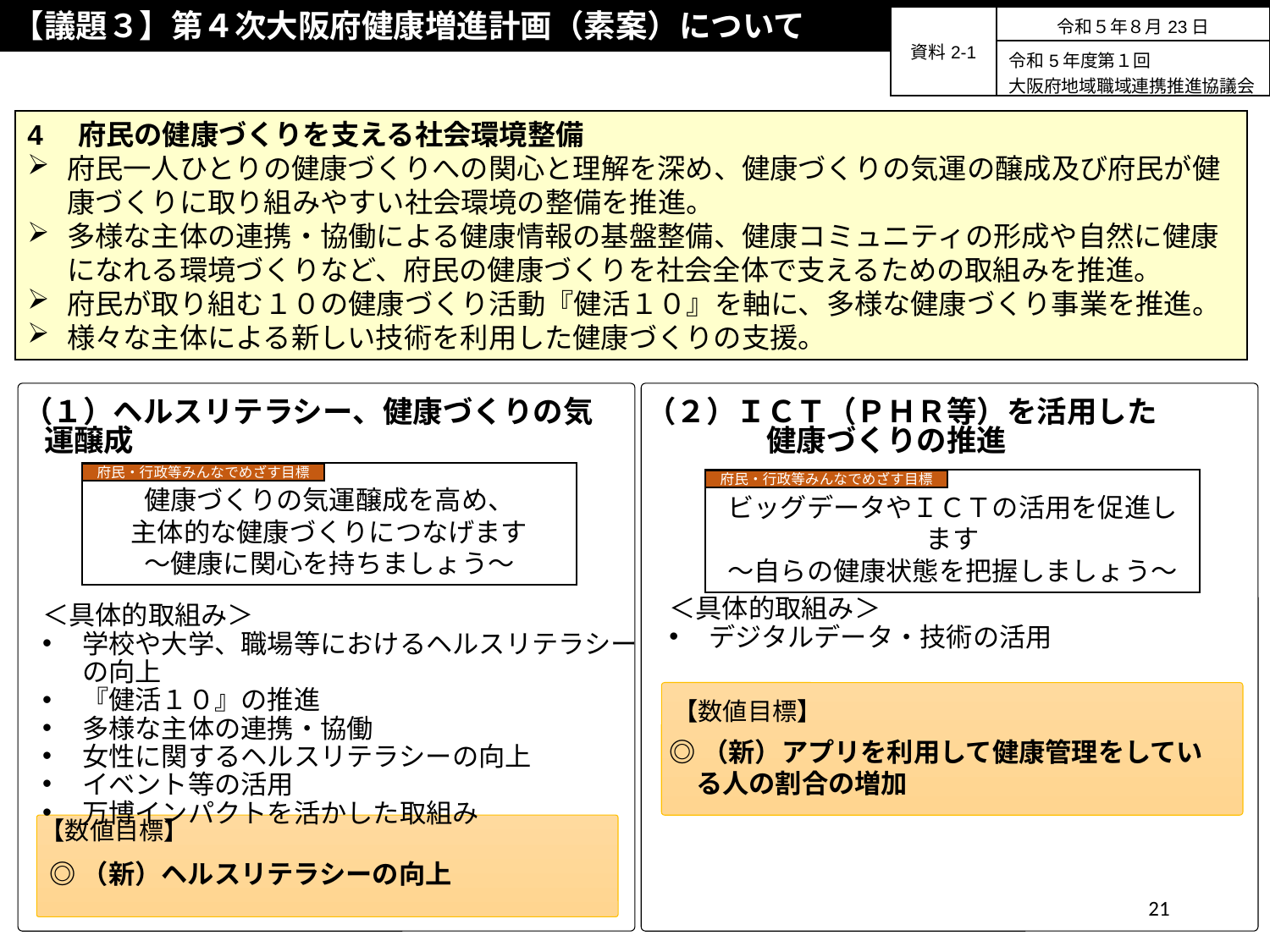

【議題３】第４次大阪府健康増進計画（素案）について
| 資料2-1 | 令和５年８月23日 |
| --- | --- |
|  | 令和5年度第１回 大阪府地域職域連携推進協議会 |
4　府民の健康づくりを支える社会環境整備
府民一人ひとりの健康づくりへの関心と理解を深め、健康づくりの気運の醸成及び府民が健康づくりに取り組みやすい社会環境の整備を推進。
多様な主体の連携・協働による健康情報の基盤整備、健康コミュニティの形成や自然に健康になれる環境づくりなど、府民の健康づくりを社会全体で支えるための取組みを推進。
府民が取り組む１０の健康づくり活動『健活１０』を軸に、多様な健康づくり事業を推進。
様々な主体による新しい技術を利用した健康づくりの支援。

（１）ヘルスリテラシー、健康づくりの気運醸成
（２）ＩＣＴ（ＰＨＲ等）を活用した
　　　　健康づくりの推進

健康づくりの気運醸成を高め、
主体的な健康づくりにつなげます
～健康に関心を持ちましょう～
府民・行政等みんなでめざす目標

ビッグデータやＩＣＴの活用を促進します
～自らの健康状態を把握しましょう～
府民・行政等みんなでめざす目標
＜具体的取組み＞
デジタルデータ・技術の活用
＜具体的取組み＞
学校や大学、職場等におけるヘルスリテラシーの向上
『健活１０』の推進
多様な主体の連携・協働
女性に関するヘルスリテラシーの向上
イベント等の活用
万博インパクトを活かした取組み

【数値目標】
◎（新）アプリを利用して健康管理をしている人の割合の増加
【数値目標】

◎（新）ヘルスリテラシーの向上
21